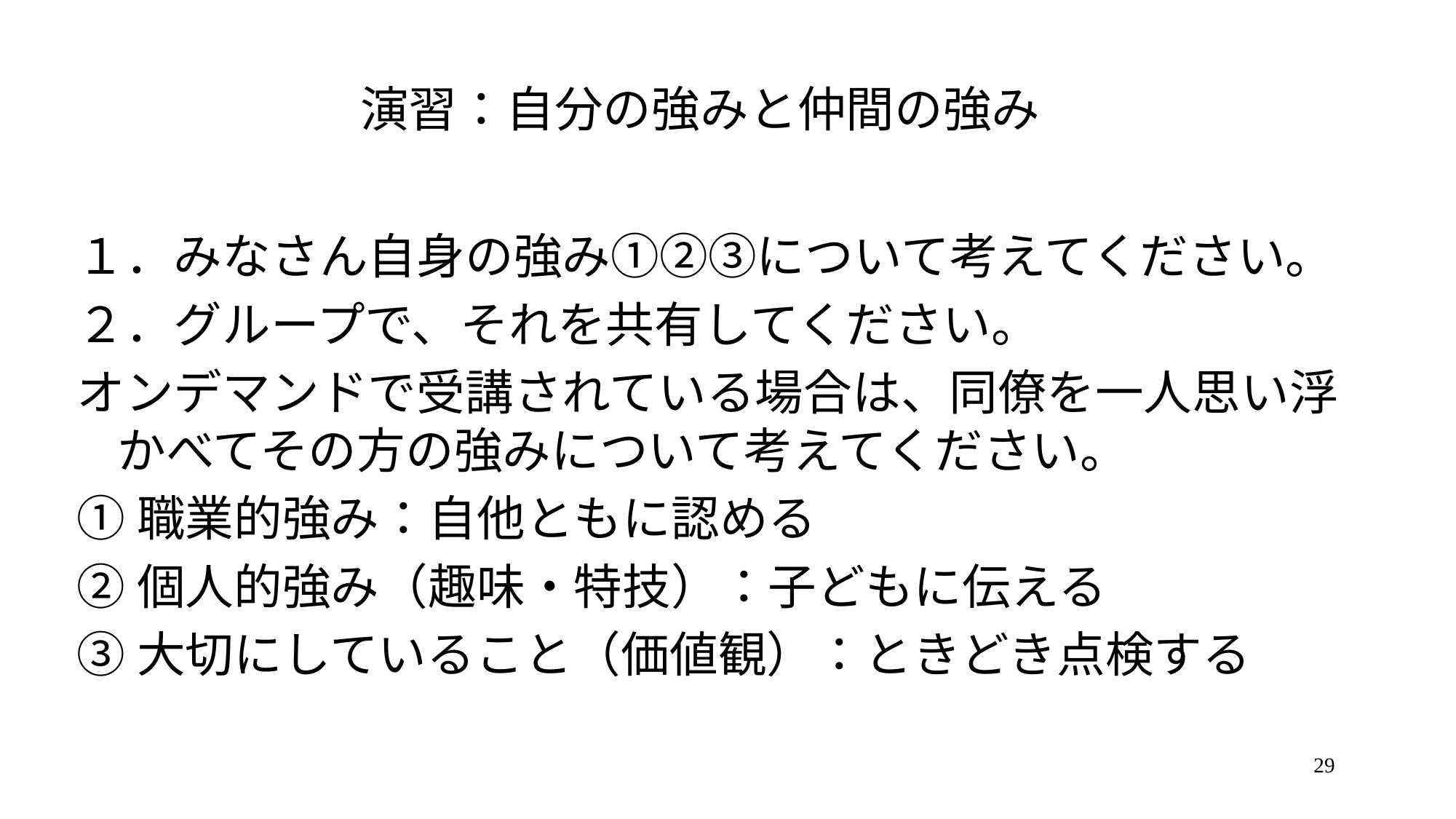

# 演習：自分の強みと仲間の強み
１．みなさん自身の強み①②③について考えてください。
２．グループで、それを共有してください。
オンデマンドで受講されている場合は、同僚を一人思い浮かべてその方の強みについて考えてください。
①職業的強み：自他ともに認める
②個人的強み（趣味・特技）：子どもに伝える
③大切にしていること（価値観）：ときどき点検する

29